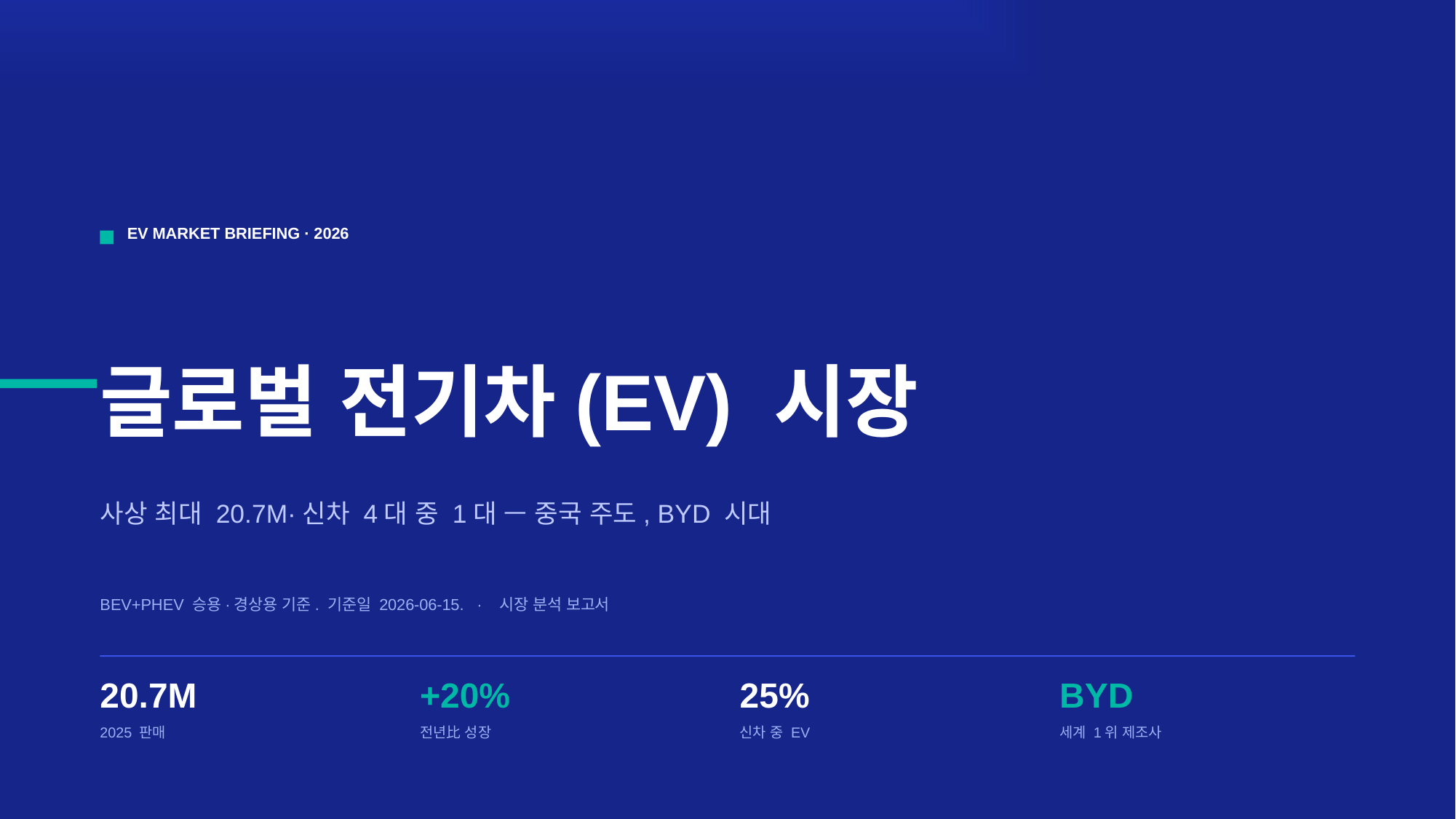

EV MARKET BRIEFING · 2026

글로벌 전기차(EV) 시장

사상 최대 20.7M·신차 4대 중 1대 — 중국 주도, BYD 시대
BEV+PHEV 승용·경상용 기준. 기준일 2026-06-15.   ·   시장 분석 보고서

20.7M
+20%
25%
BYD
2025 판매
전년比 성장
신차 중 EV
세계 1위 제조사